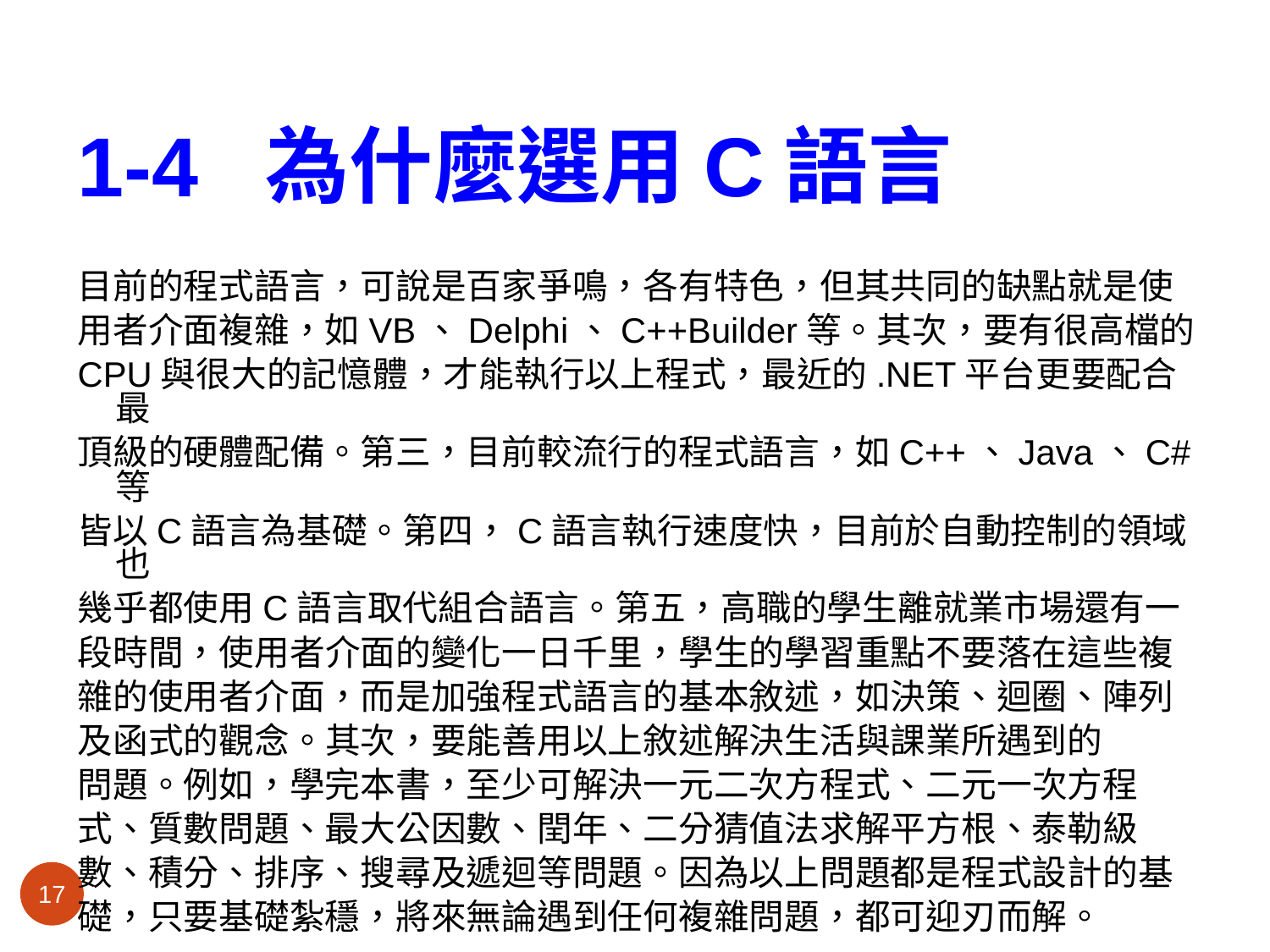

# 1-4  為什麼選用C語言
目前的程式語言，可說是百家爭鳴，各有特色，但其共同的缺點就是使
用者介面複雜，如VB、Delphi、C++Builder等。其次，要有很高檔的
CPU與很大的記憶體，才能執行以上程式，最近的.NET平台更要配合最
頂級的硬體配備。第三，目前較流行的程式語言，如C++、Java、C#等
皆以C語言為基礎。第四，C語言執行速度快，目前於自動控制的領域也
幾乎都使用C語言取代組合語言。第五，高職的學生離就業市場還有一
段時間，使用者介面的變化一日千里，學生的學習重點不要落在這些複
雜的使用者介面，而是加強程式語言的基本敘述，如決策、迴圈、陣列
及函式的觀念。其次，要能善用以上敘述解決生活與課業所遇到的
問題。例如，學完本書，至少可解決一元二次方程式、二元一次方程
式、質數問題、最大公因數、閏年、二分猜值法求解平方根、泰勒級
數、積分、排序、搜尋及遞迴等問題。因為以上問題都是程式設計的基
礎，只要基礎紮穩，將來無論遇到任何複雜問題，都可迎刃而解。
17